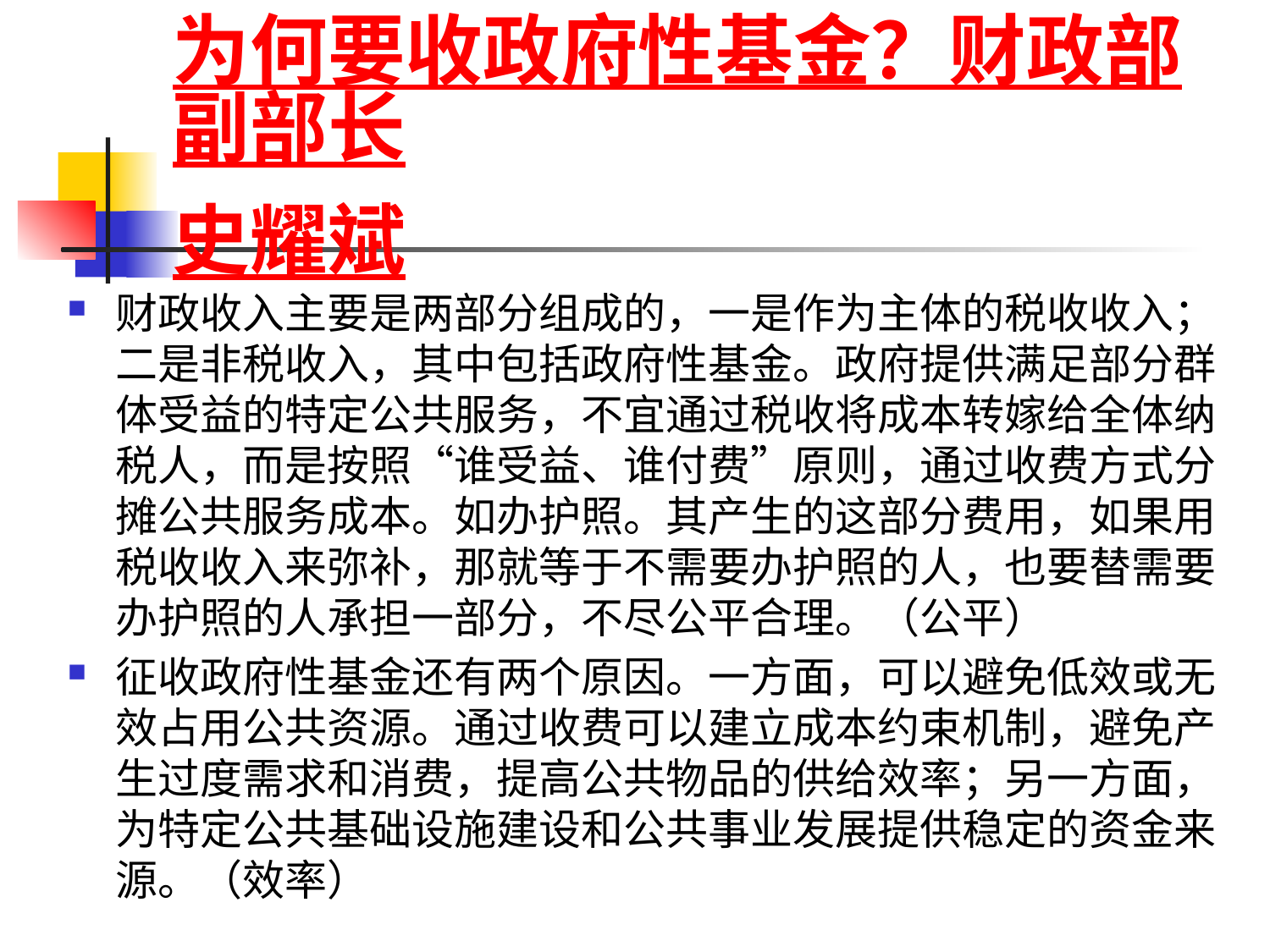

# 为何要收政府性基金？财政部副部长史耀斌
财政收入主要是两部分组成的，一是作为主体的税收收入；二是非税收入，其中包括政府性基金。政府提供满足部分群体受益的特定公共服务，不宜通过税收将成本转嫁给全体纳税人，而是按照“谁受益、谁付费”原则，通过收费方式分摊公共服务成本。如办护照。其产生的这部分费用，如果用税收收入来弥补，那就等于不需要办护照的人，也要替需要办护照的人承担一部分，不尽公平合理。（公平）
征收政府性基金还有两个原因。一方面，可以避免低效或无效占用公共资源。通过收费可以建立成本约束机制，避免产生过度需求和消费，提高公共物品的供给效率；另一方面，为特定公共基础设施建设和公共事业发展提供稳定的资金来源。（效率）